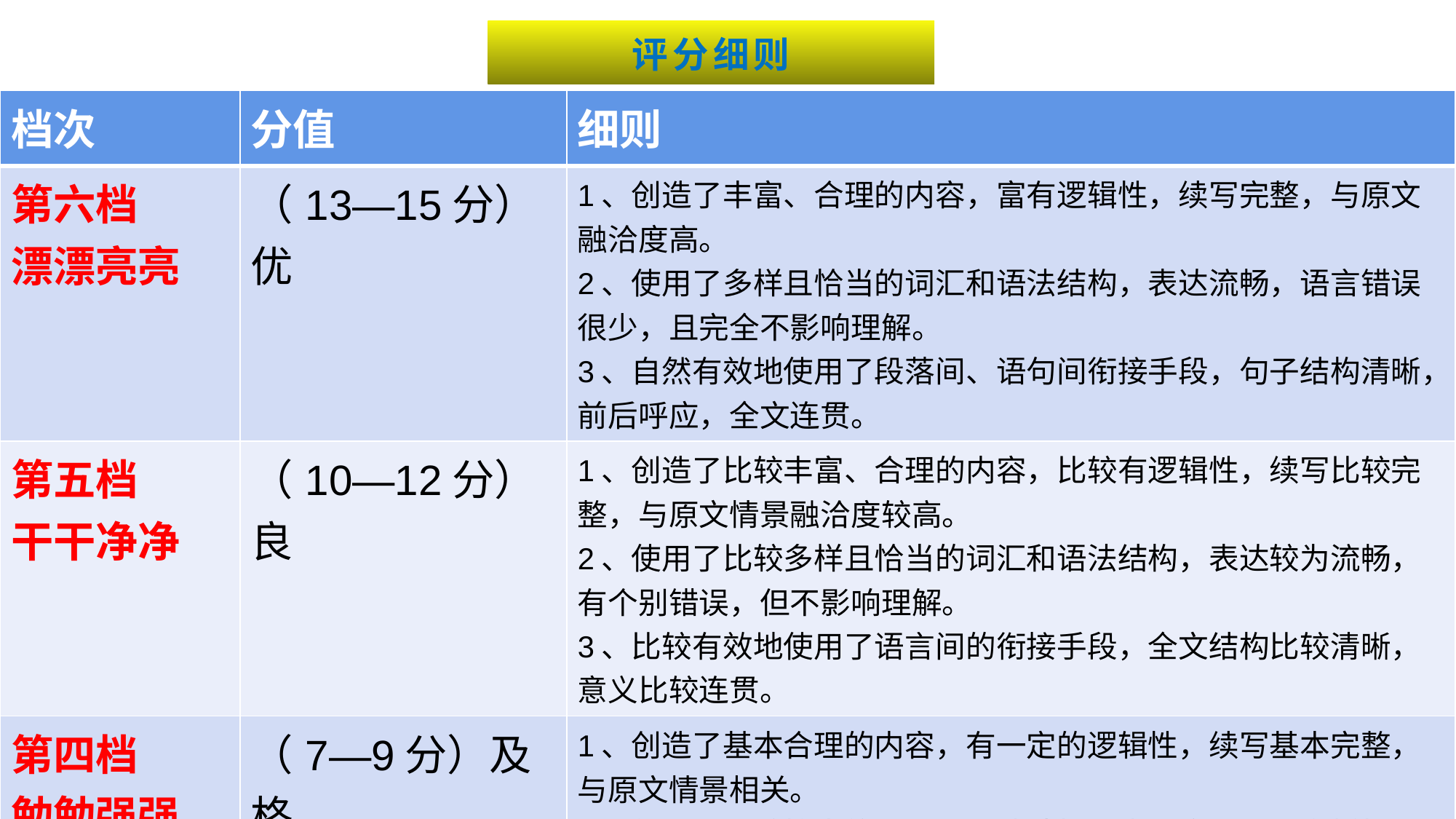

评分细则
#
| 档次 | 分值 | 细则 |
| --- | --- | --- |
| 第六档 漂漂亮亮 | （13—15分）优 | 1、创造了丰富、合理的内容，富有逻辑性，续写完整，与原文融洽度高。 2、使用了多样且恰当的词汇和语法结构，表达流畅，语言错误很少，且完全不影响理解。 3、自然有效地使用了段落间、语句间衔接手段，句子结构清晰，前后呼应，全文连贯。 |
| 第五档 干干净净 | （10—12分）良 | 1、创造了比较丰富、合理的内容，比较有逻辑性，续写比较完整，与原文情景融洽度较高。 2、使用了比较多样且恰当的词汇和语法结构，表达较为流畅，有个别错误，但不影响理解。 3、比较有效地使用了语言间的衔接手段，全文结构比较清晰，意义比较连贯。 |
| 第四档 勉勉强强 | （7—9分）及格 | 1、创造了基本合理的内容，有一定的逻辑性，续写基本完整，与原文情景相关。 2、使用了比较恰当的词汇和语法结构，表达方式不够多样性，表达有些许错误，但基本不影响理解。 3、使用了语句间的衔接手段，全文结构比较清晰，意义比较连贯。 |